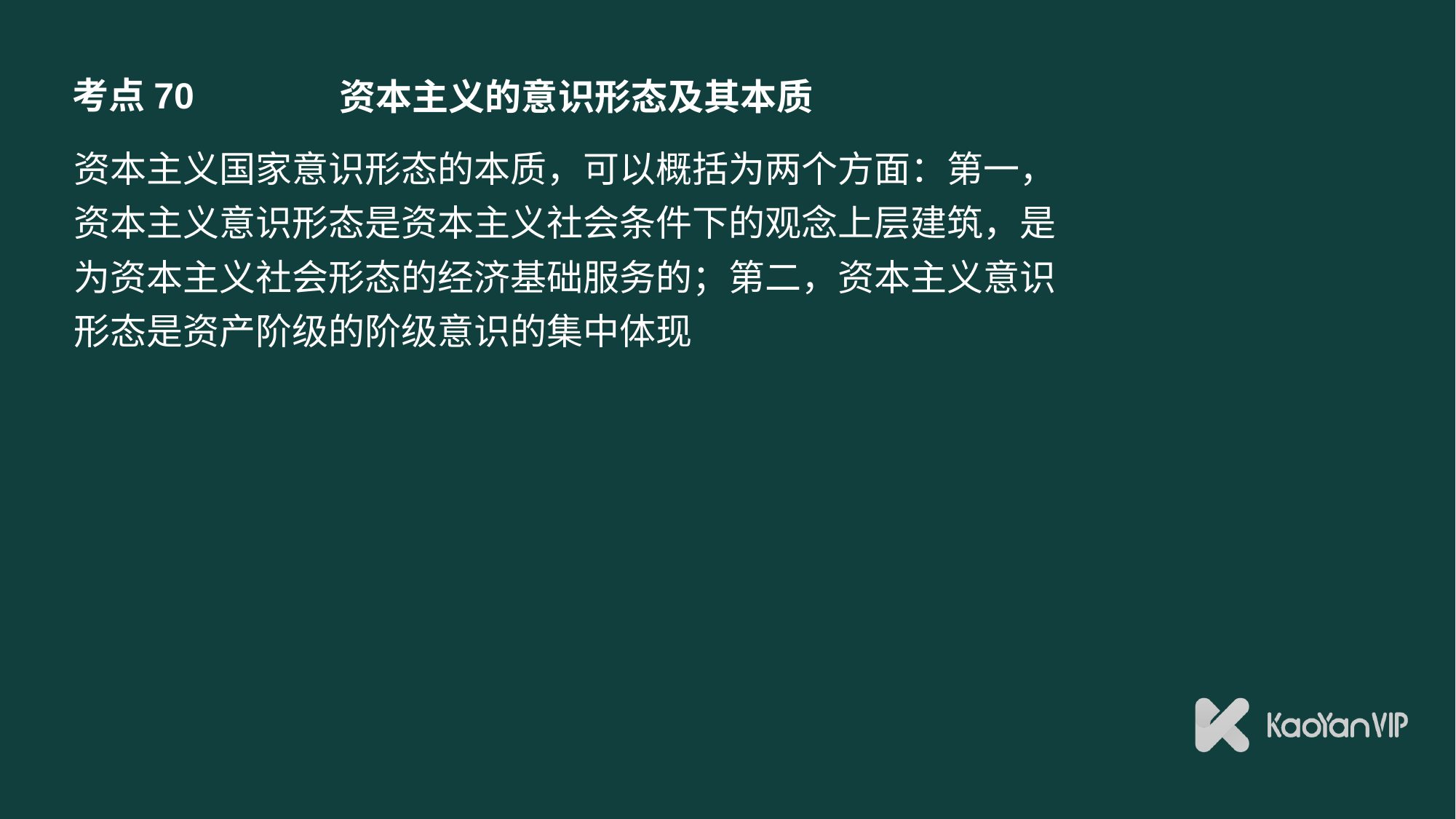

# 资本主义的意识形态及其本质
考点70
资本主义国家意识形态的本质，可以概括为两个方面：第一，资本主义意识形态是资本主义社会条件下的观念上层建筑，是为资本主义社会形态的经济基础服务的；第二，资本主义意识形态是资产阶级的阶级意识的集中体现